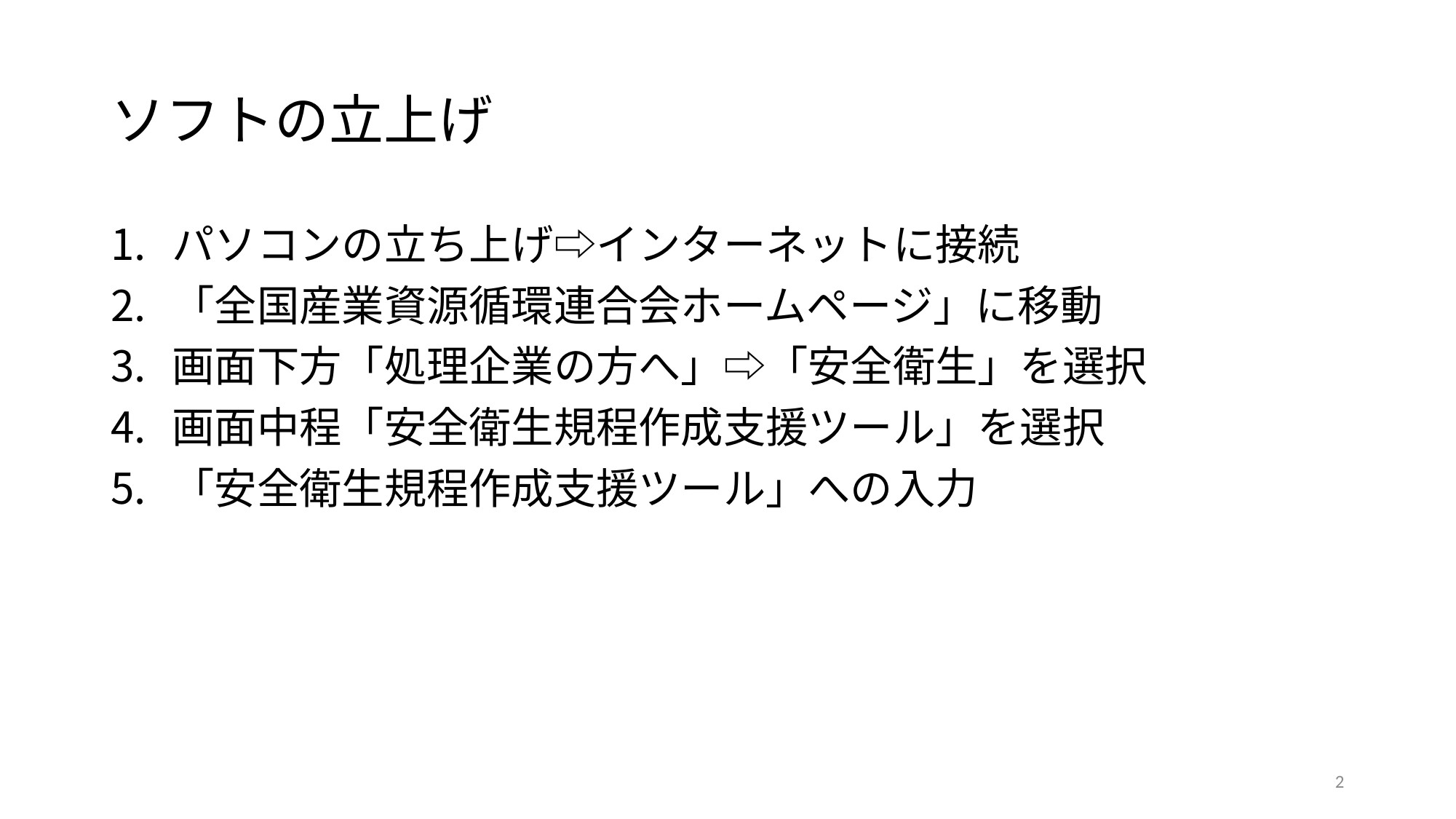

# ソフトの立上げ
パソコンの立ち上げ⇨インターネットに接続
「全国産業資源循環連合会ホームページ」に移動
画面下方「処理企業の方へ」⇨「安全衛生」を選択
画面中程「安全衛生規程作成支援ツール」を選択
「安全衛生規程作成支援ツール」への入力
2